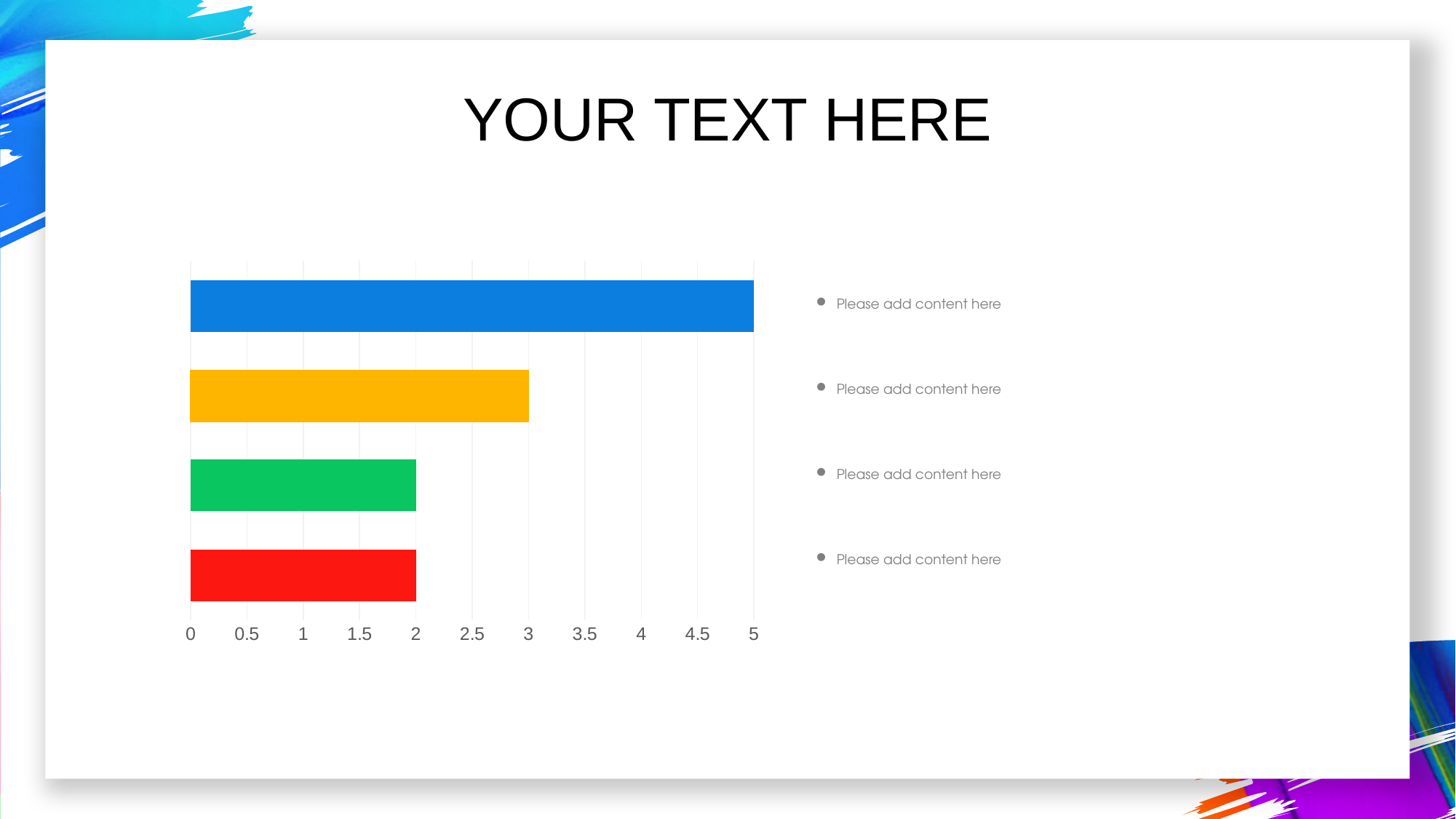

YOUR TEXT HERE

### Chart

| Category | 系列 3 |
|---|---|
| 类别 1 | 2.0 |
| 类别 2 | 2.0 |
| 类别 3 | 3.0 |
| 类别 4 | 5.0 |
Please add content here
Please add content here
Please add content here
Please add content here